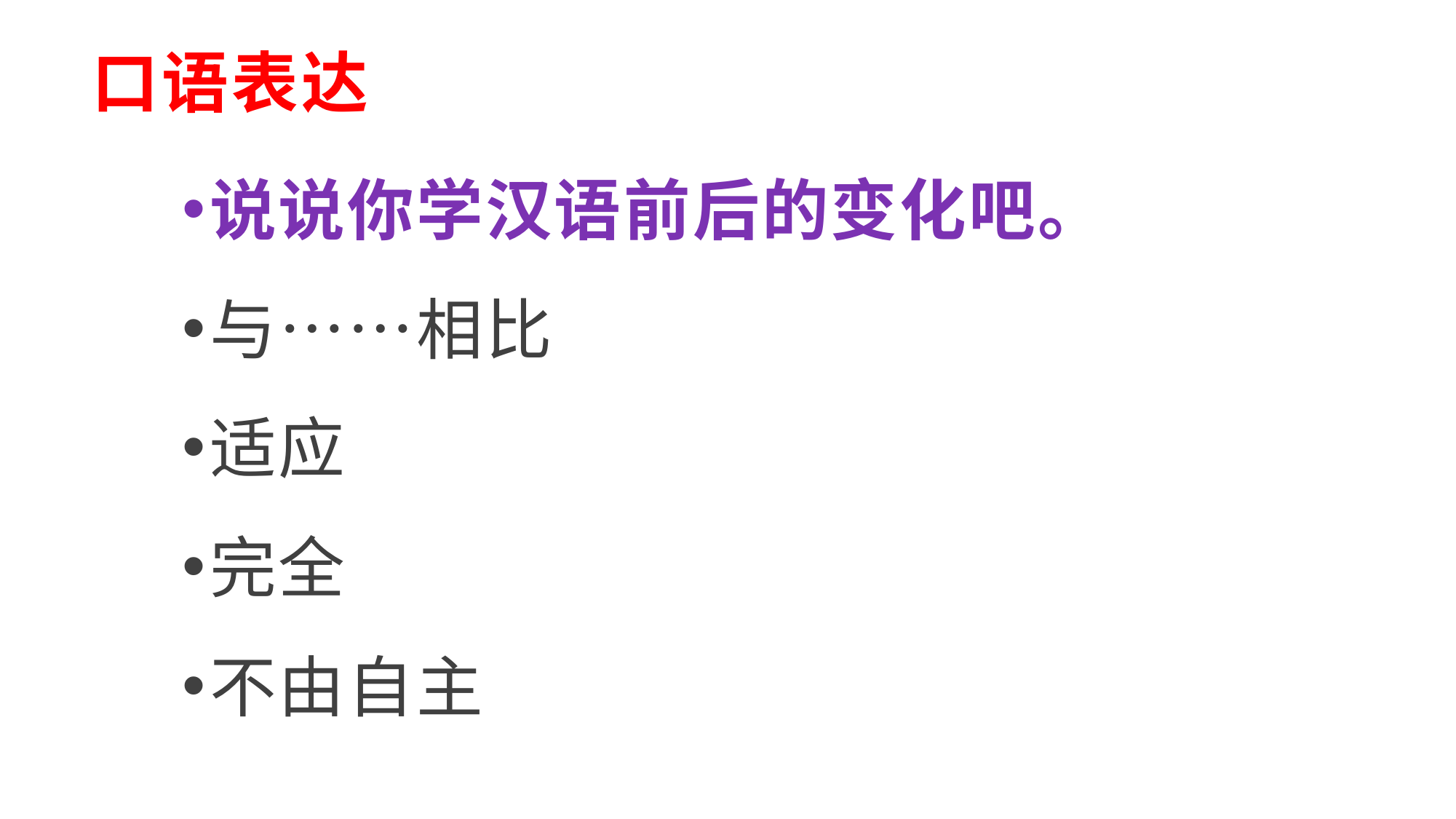

# 口语表达
说说你学汉语前后的变化吧。
与……相比
适应
完全
不由自主